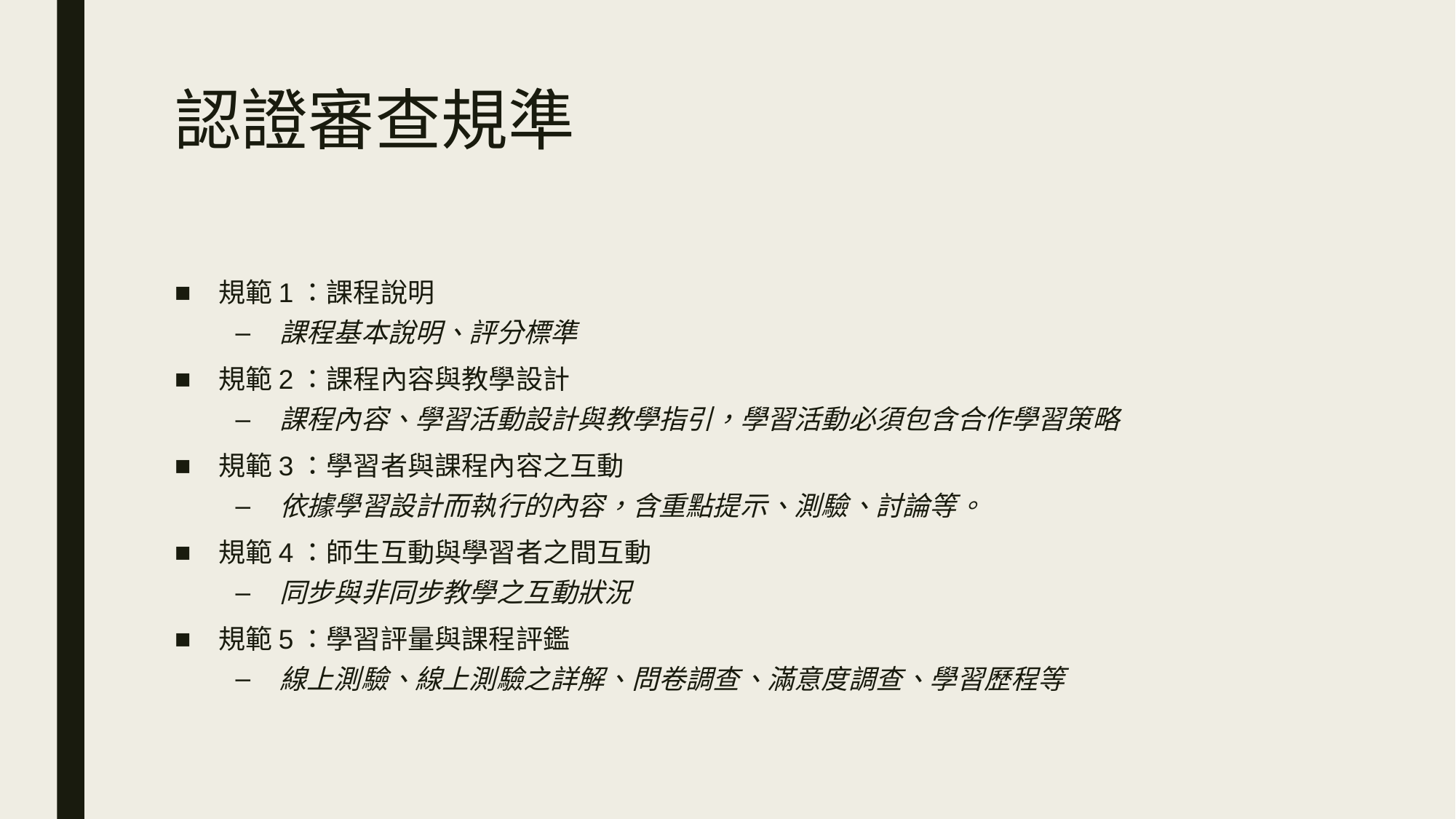

# 認證審查規準
規範1：課程說明
課程基本說明、評分標準
規範2：課程內容與教學設計
課程內容、學習活動設計與教學指引，學習活動必須包含合作學習策略
規範3：學習者與課程內容之互動
依據學習設計而執行的內容，含重點提示、測驗、討論等。
規範4：師生互動與學習者之間互動
同步與非同步教學之互動狀況
規範5：學習評量與課程評鑑
線上測驗、線上測驗之詳解、問卷調查、滿意度調查、學習歷程等